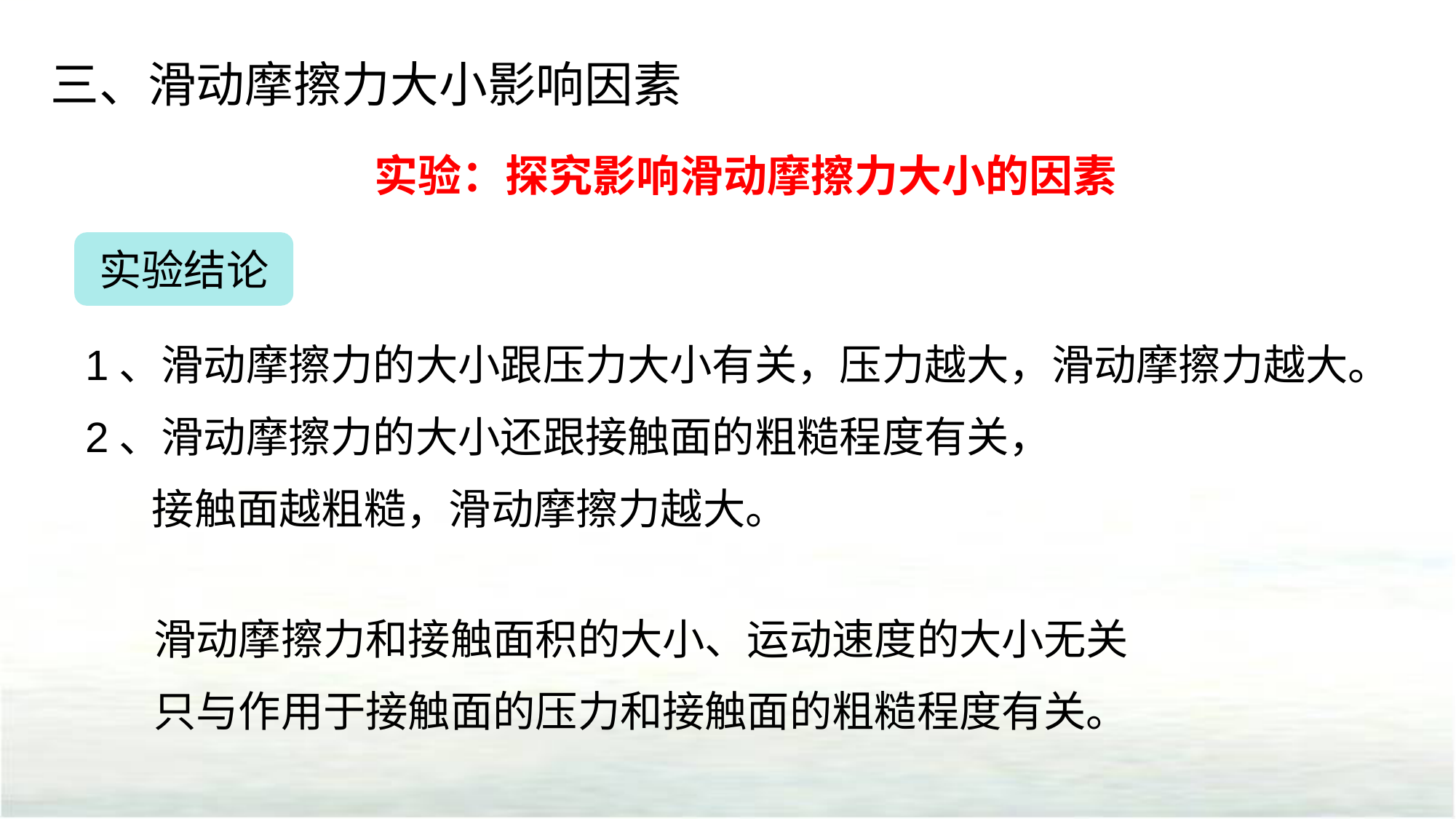

三、滑动摩擦力大小影响因素
实验：探究影响滑动摩擦力大小的因素
实验结论
1、滑动摩擦力的大小跟压力大小有关，压力越大，滑动摩擦力越大。
2、滑动摩擦力的大小还跟接触面的粗糙程度有关，
      接触面越粗糙，滑动摩擦力越大。
滑动摩擦力和接触面积的大小、运动速度的大小无关
只与作用于接触面的压力和接触面的粗糙程度有关。